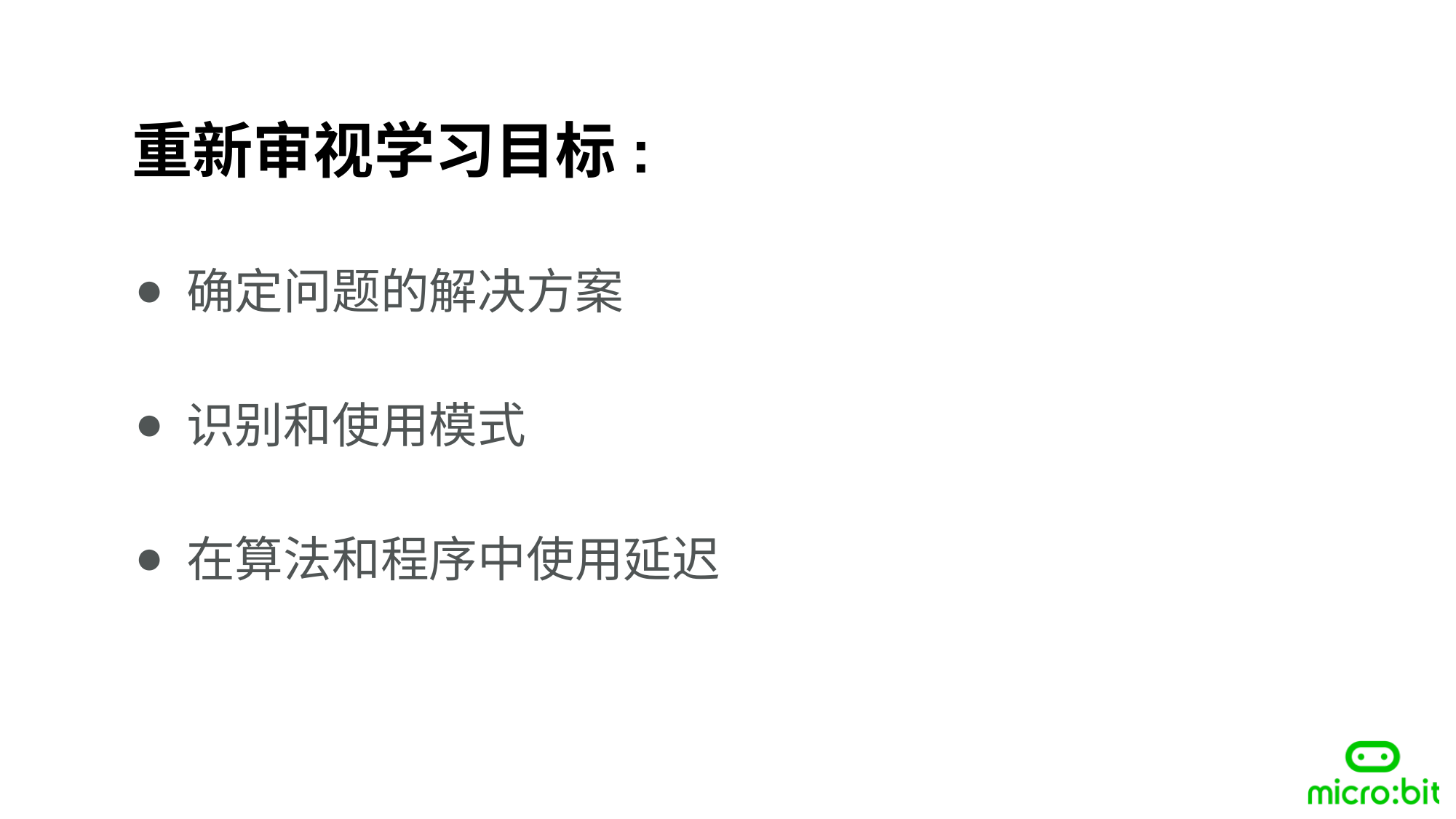

重新审视学习目标:

确定问题的解决方案

识别和使用模式

在算法和程序中使用延迟